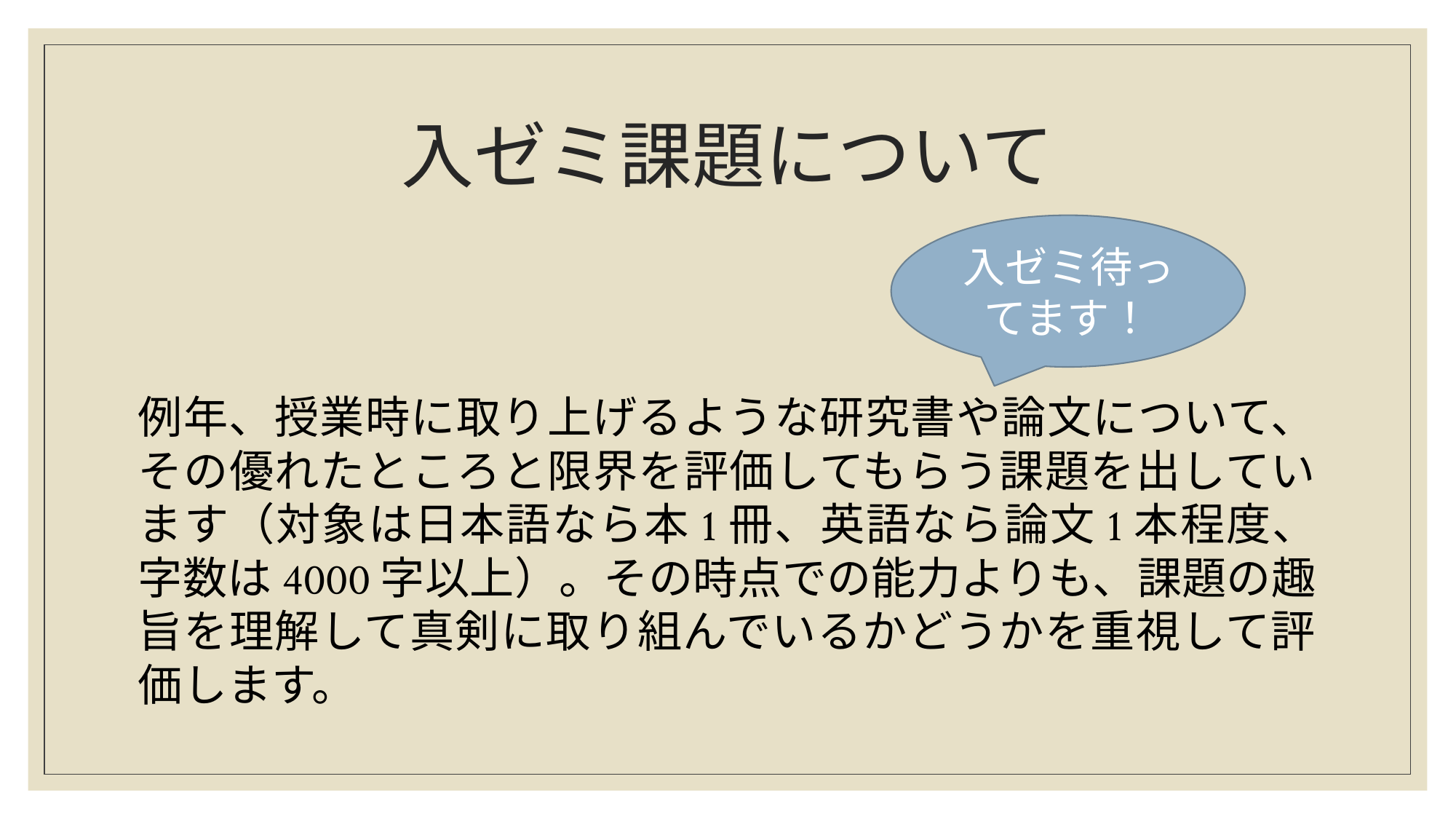

# 入ゼミ課題について
入ゼミ待ってます！

例年、授業時に取り上げるような研究書や論文について、その優れたところと限界を評価してもらう課題を出しています（対象は日本語なら本1冊、英語なら論文1本程度、字数は4000字以上）。その時点での能力よりも、課題の趣旨を理解して真剣に取り組んでいるかどうかを重視して評価します。